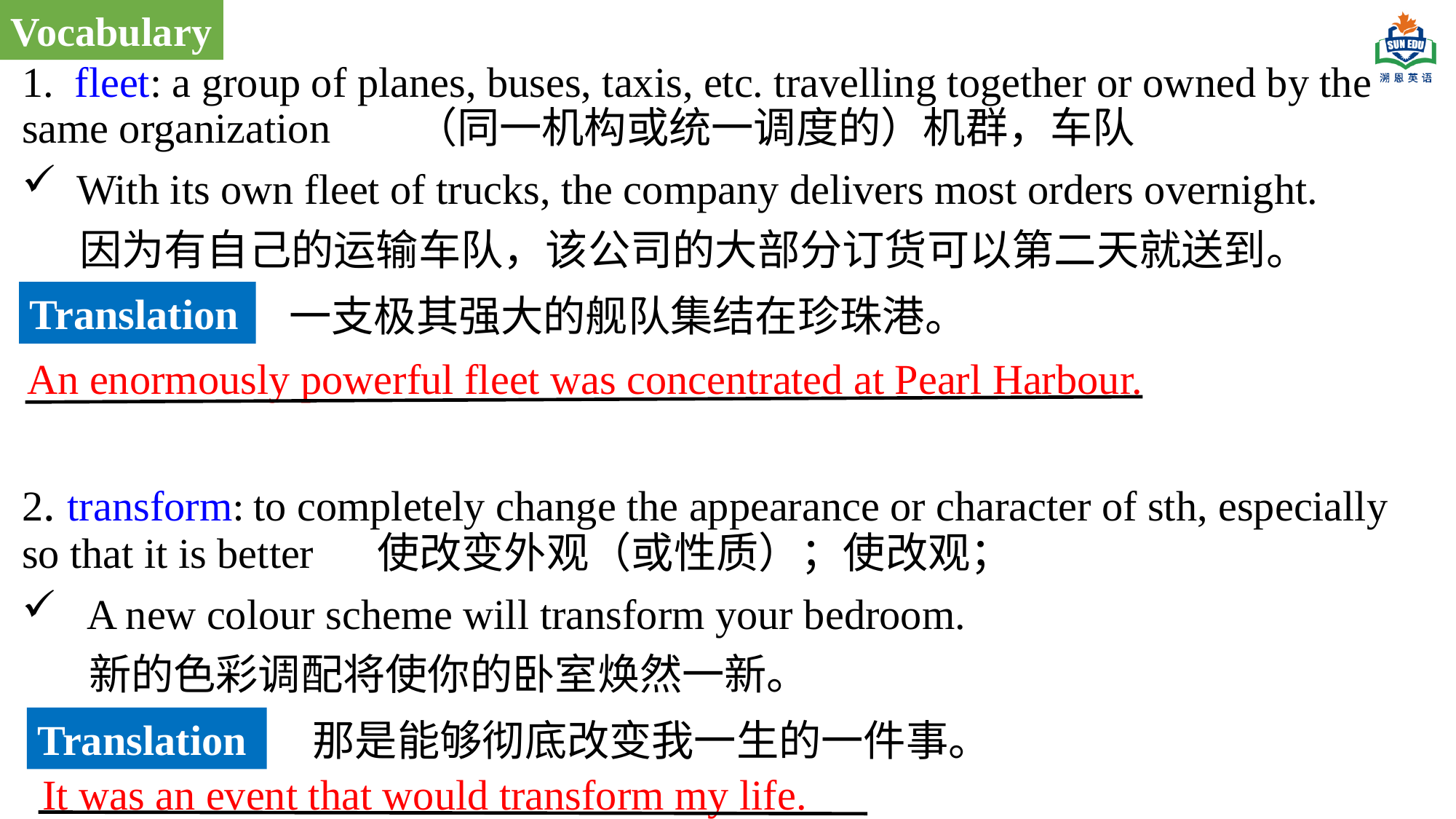

Vocabulary
1.  fleet: a group of planes, buses, taxis, etc. travelling together or owned by the same organization       （同一机构或统一调度的）机群，车队
With its own fleet of trucks, the company delivers most orders overnight.
     因为有自己的运输车队，该公司的大部分订货可以第二天就送到。

2. transform: to completely change the appearance or character of sth, especially so that it is better     使改变外观（或性质）；使改观；
 A new colour scheme will transform your bedroom.
      新的色彩调配将使你的卧室焕然一新。
Translation
一支极其强大的舰队集结在珍珠港。
An enormously powerful fleet was concentrated at Pearl Harbour.
Translation
那是能够彻底改变我一生的一件事。
It was an event that would transform my life.